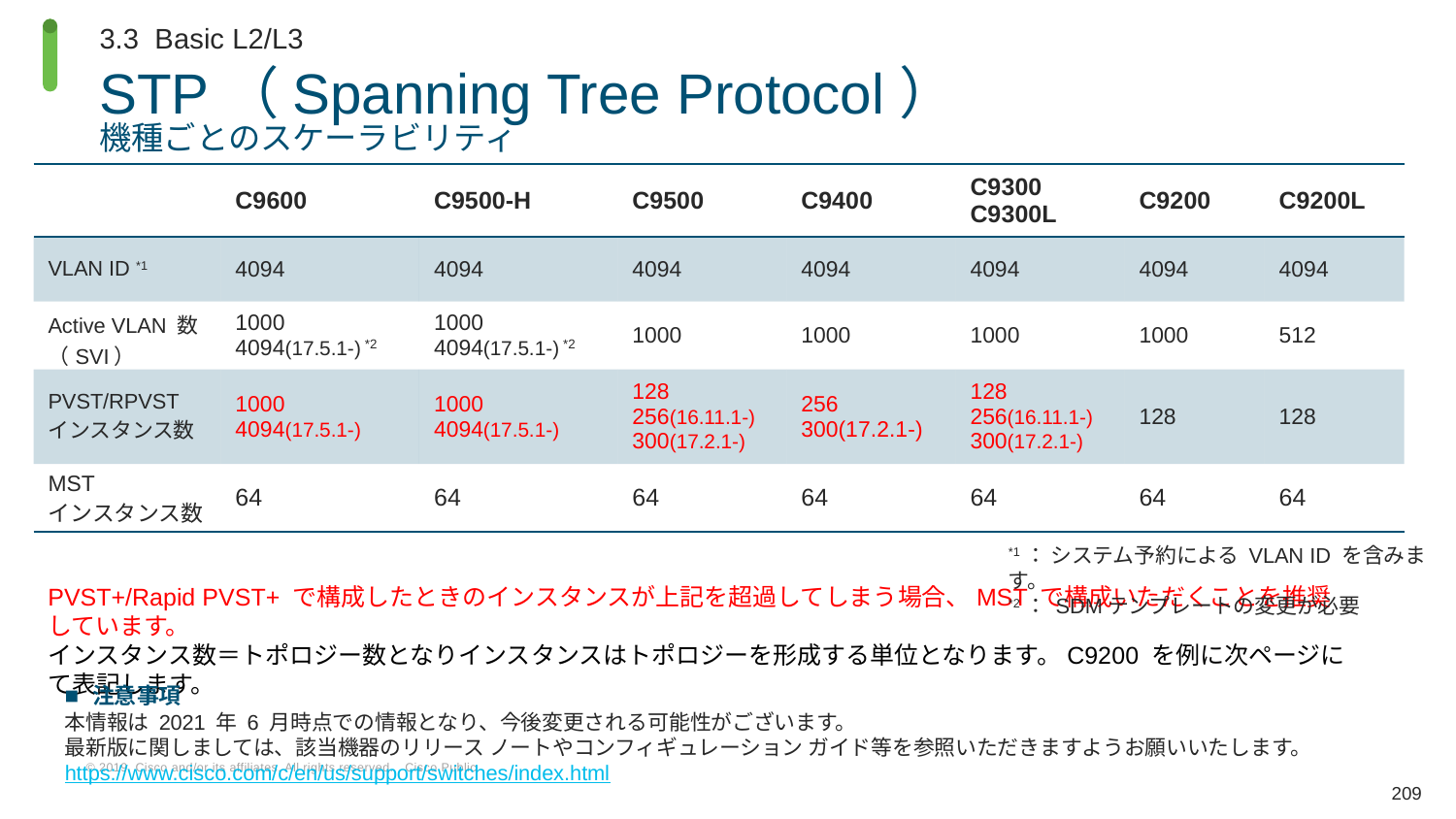

3.3  Basic L2/L3
# STP（Spanning Tree Protocol） 機種ごとのスケーラビリティ
|  | C9600 | C9500-H | C9500 | C9400 | C9300 C9300L | C9200 | C9200L |
| --- | --- | --- | --- | --- | --- | --- | --- |
| VLAN ID \*1 | 4094 | 4094 | 4094 | 4094 | 4094 | 4094 | 4094 |
| Active VLAN 数 （SVI） | 1000 4094(17.5.1-) \*2 | 1000 4094(17.5.1-) \*2 | 1000 | 1000 | 1000 | 1000 | 512 |
| PVST/RPVST インスタンス数 | 1000 4094(17.5.1-) | 1000 4094(17.5.1-) | 128 256(16.11.1-) 300(17.2.1-) | 256 300(17.2.1-) | 128 256(16.11.1-) 300(17.2.1-) | 128 | 128 |
| MST インスタンス数 | 64 | 64 | 64 | 64 | 64 | 64 | 64 |
*1： システム予約による VLAN ID を含みます。
*2： SDMテンプレートの変更が必要
PVST+/Rapid PVST+ で構成したときのインスタンスが上記を超過してしまう場合、MST で構成いただくことを推奨しています。
インスタンス数＝トポロジー数となりインスタンスはトポロジーを形成する単位となります。C9200 を例に次ページにて表記します。

注意事項
本情報は 2021 年 6 月時点での情報となり、今後変更される可能性がございます。
最新版に関しましては、該当機器のリリース ノートやコンフィギュレーション ガイド等を参照いただきますようお願いいたします。
https://www.cisco.com/c/en/us/support/switches/index.html
209